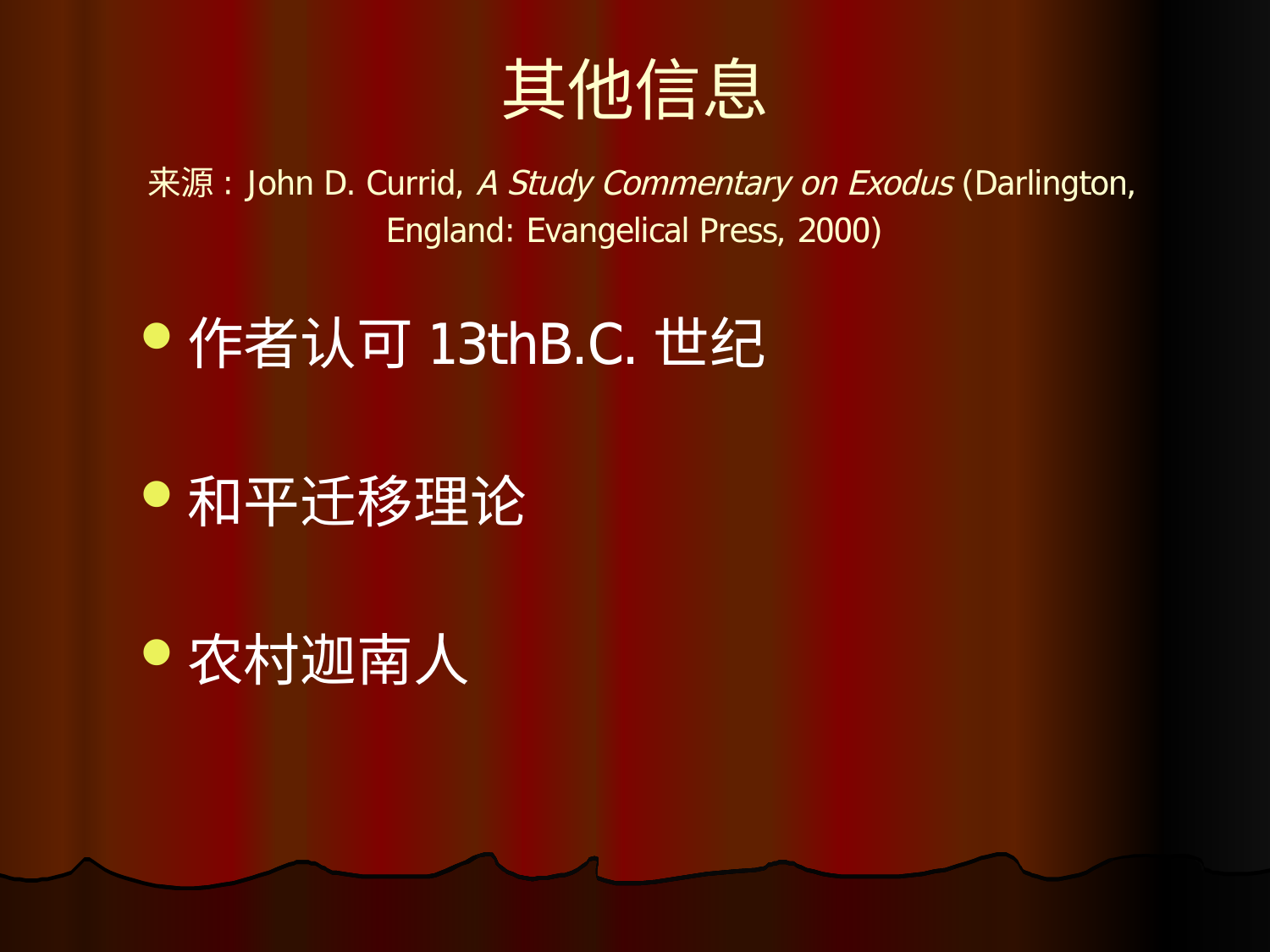

# 其他信息 来源: John D. Currid, A Study Commentary on Exodus (Darlington, England: Evangelical Press, 2000)
作者认可13thB.C.世纪

和平迁移理论

农村迦南人